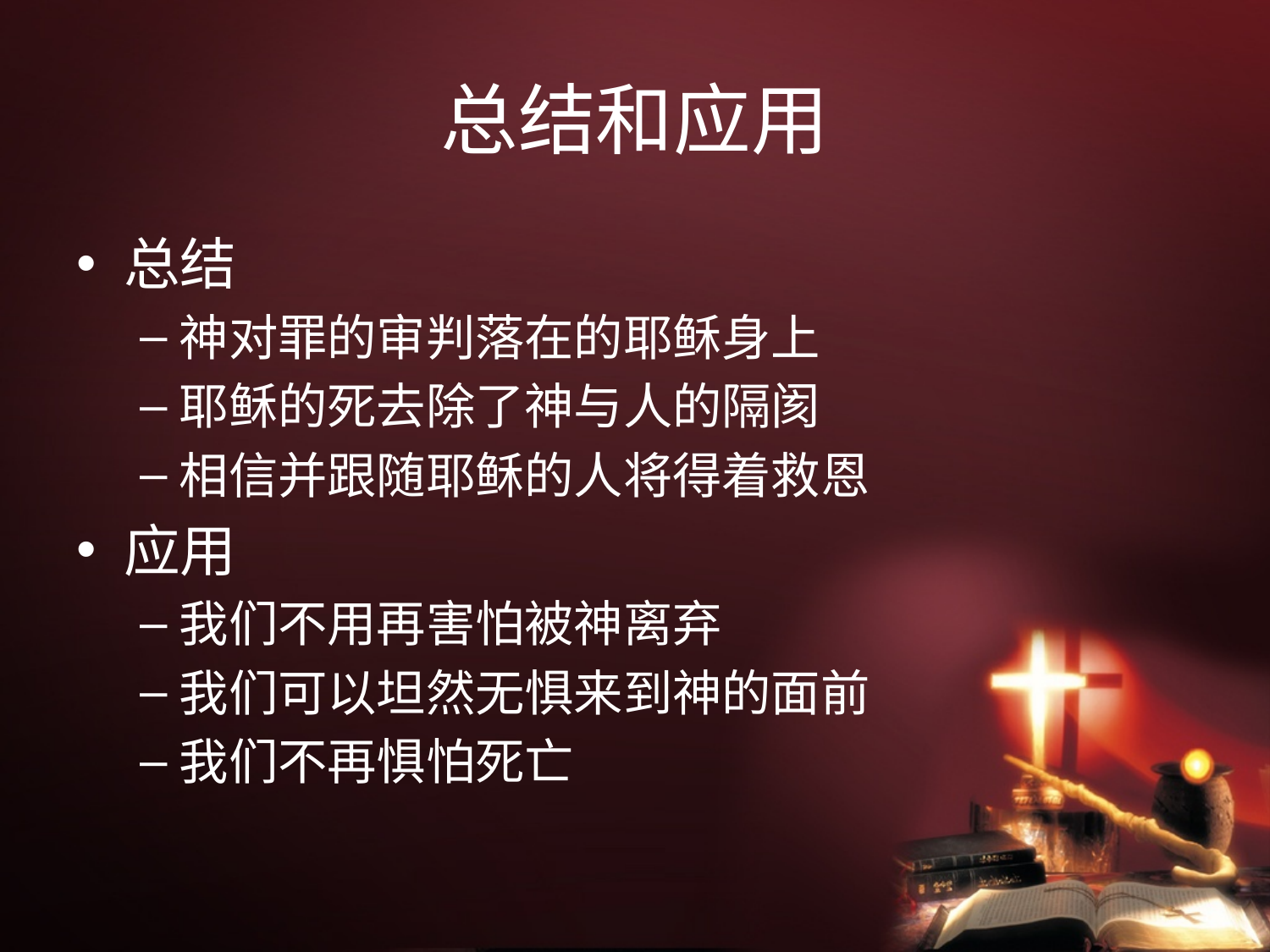

# 总结和应用
总结
神对罪的审判落在的耶稣身上
耶稣的死去除了神与人的隔阂
相信并跟随耶稣的人将得着救恩
应用
我们不用再害怕被神离弃
我们可以坦然无惧来到神的面前
我们不再惧怕死亡